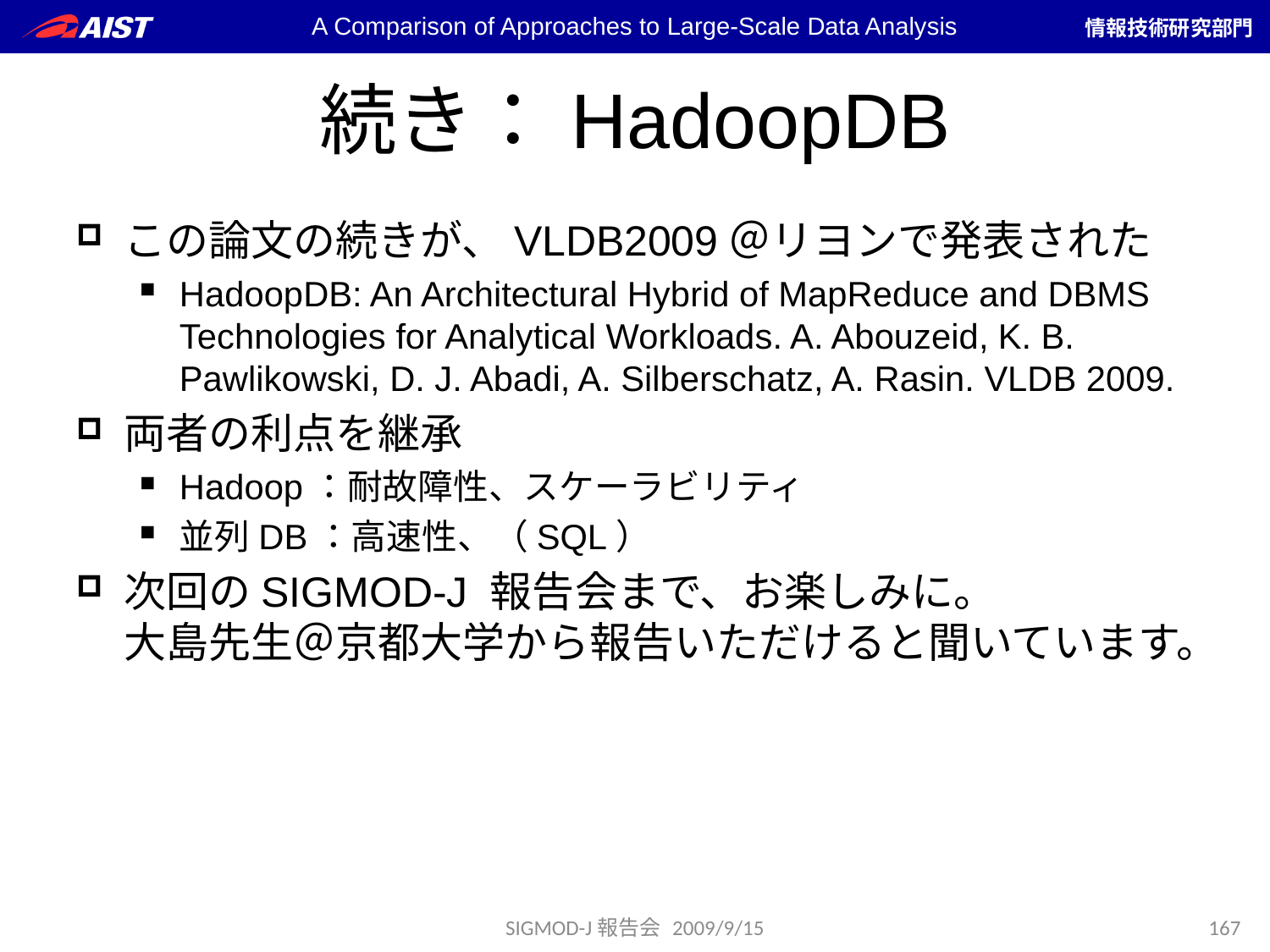

A Comparison of Approaches to Large-Scale Data Analysis
# 続き：HadoopDB
この論文の続きが、VLDB2009＠リヨンで発表された
HadoopDB: An Architectural Hybrid of MapReduce and DBMS Technologies for Analytical Workloads. A. Abouzeid, K. B. Pawlikowski, D. J. Abadi, A. Silberschatz, A. Rasin. VLDB 2009.
両者の利点を継承
Hadoop：耐故障性、スケーラビリティ
並列DB：高速性、（SQL）
次回のSIGMOD-J 報告会まで、お楽しみに。
大島先生＠京都大学から報告いただけると聞いています。
SIGMOD-J報告会 2009/9/15
167